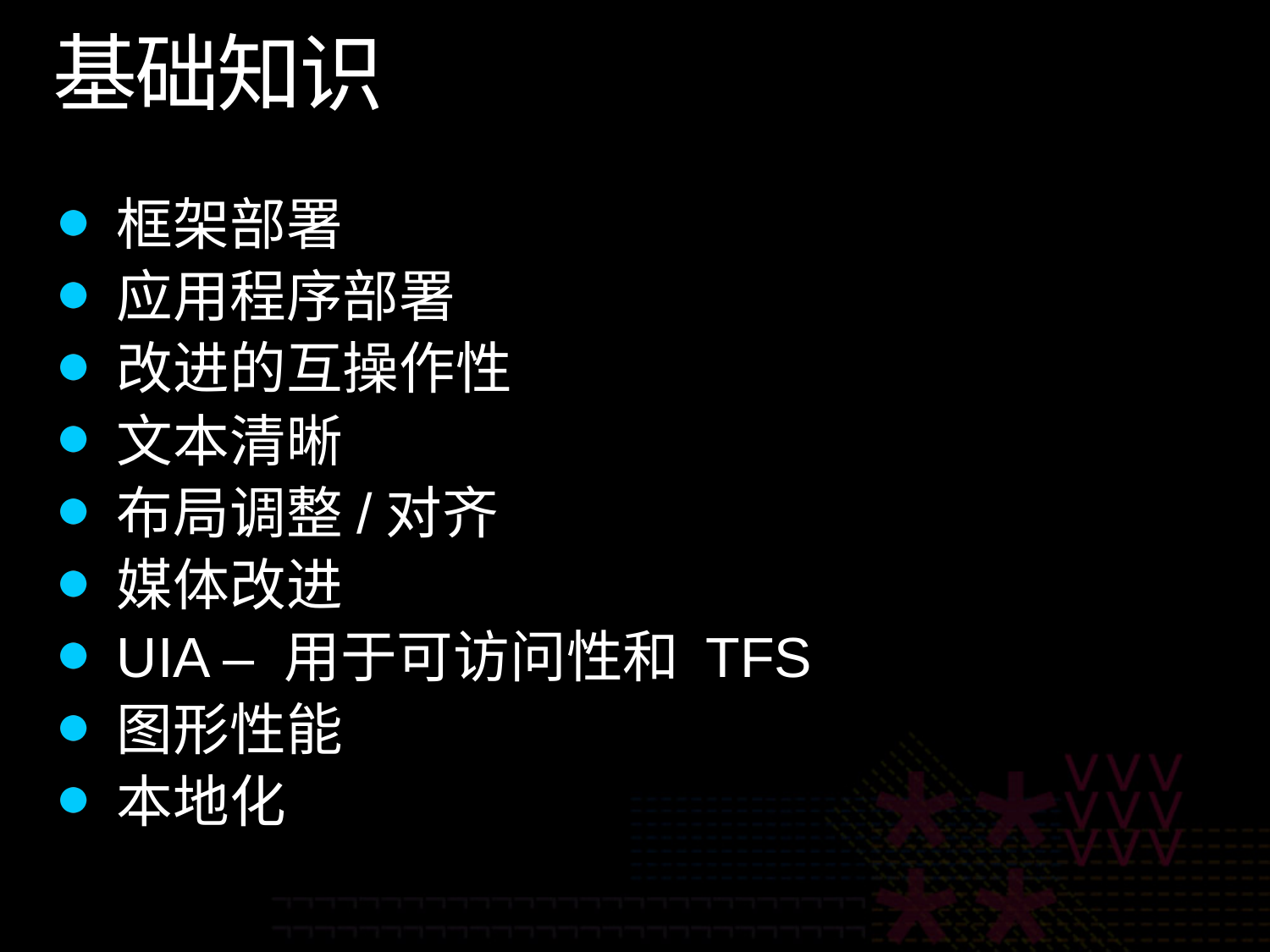

# 基础知识
框架部署
应用程序部署
改进的互操作性
文本清晰
布局调整/对齐
媒体改进
UIA – 用于可访问性和 TFS
图形性能
本地化